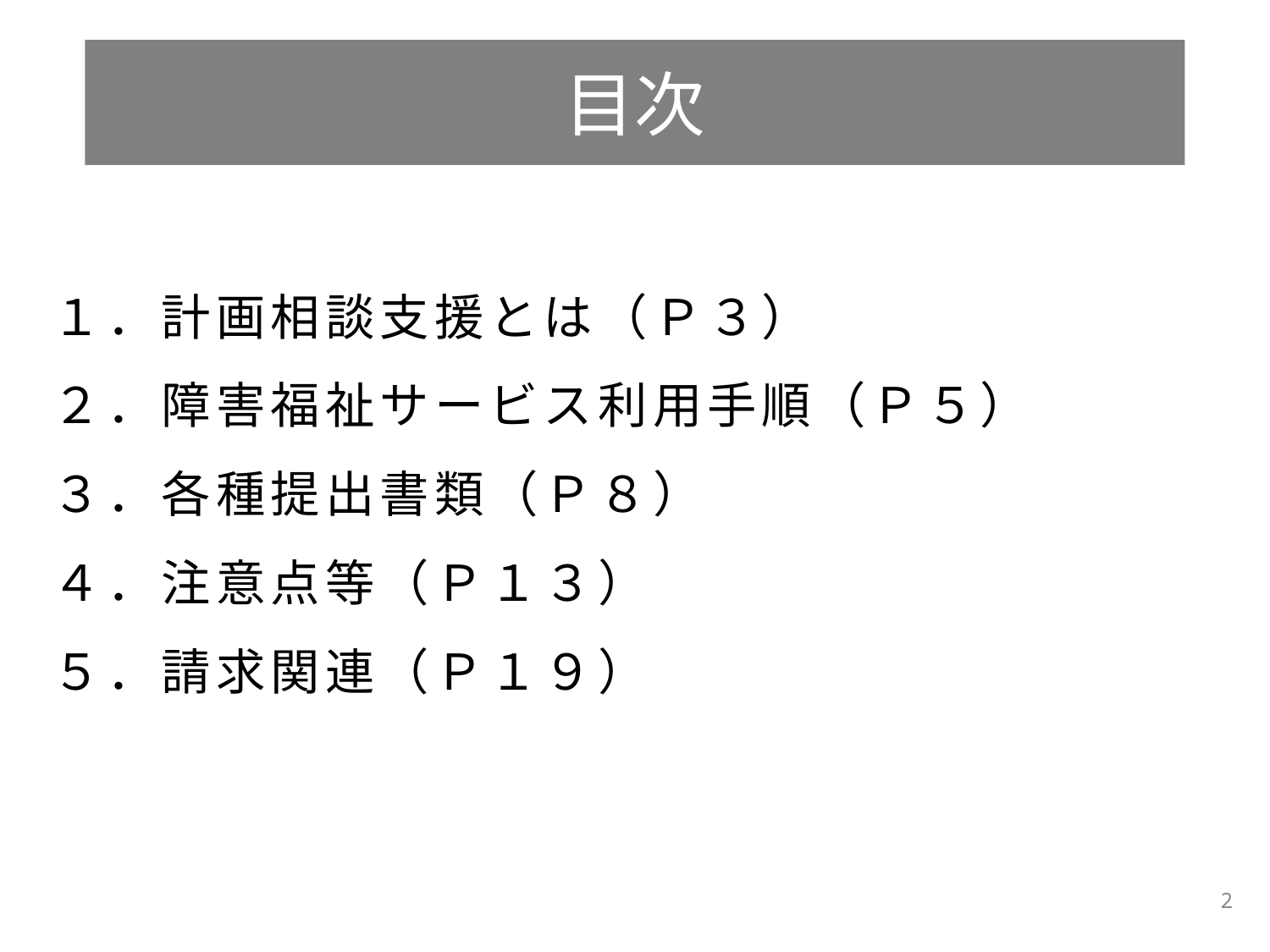

目次
１．計画相談支援とは（Ｐ３）
２．障害福祉サービス利用手順（Ｐ５）
３．各種提出書類（Ｐ８）
４．注意点等（Ｐ１３）
５．請求関連（Ｐ１９）
2